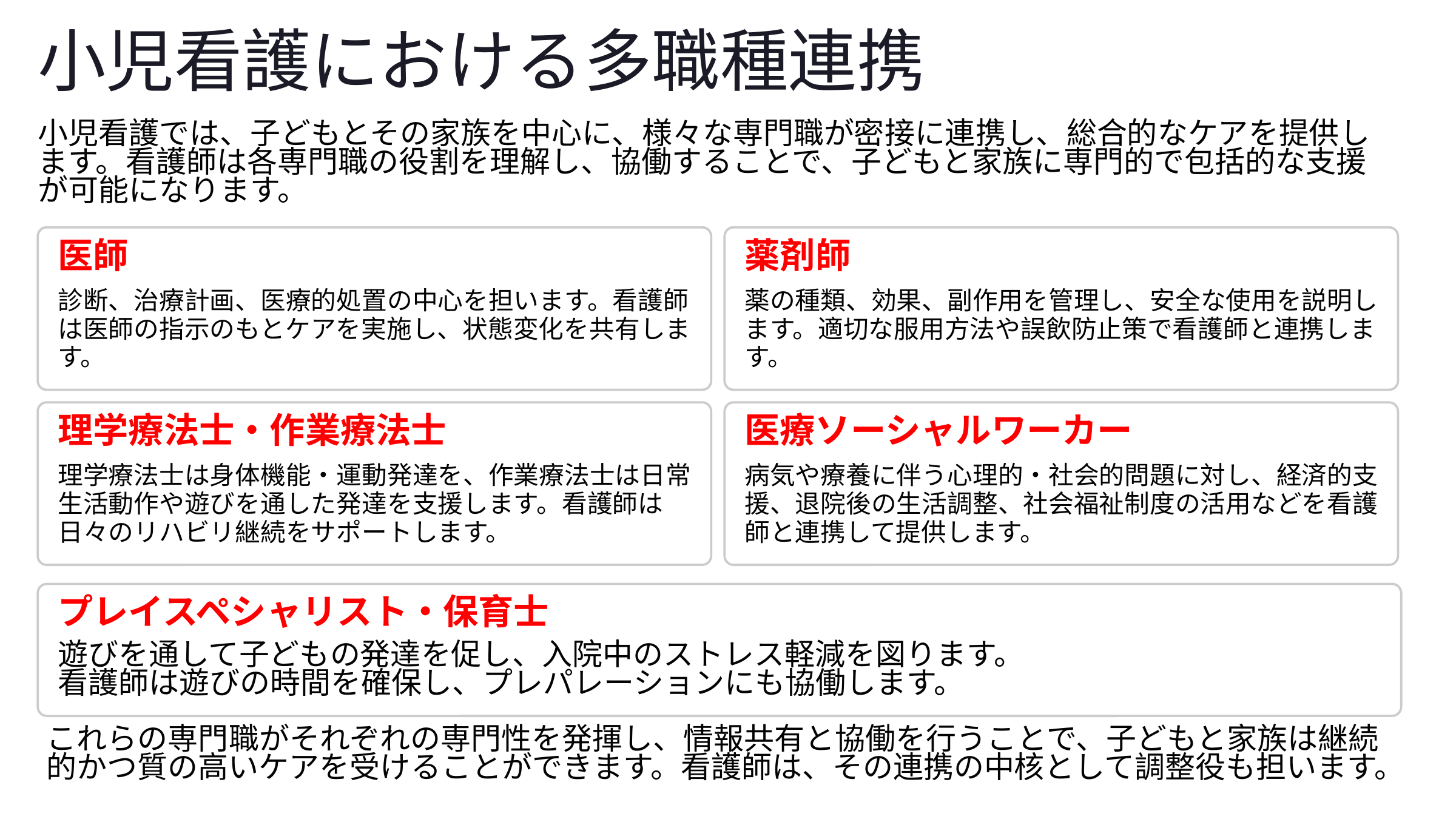

小児看護における多職種連携
小児看護では、子どもとその家族を中心に、様々な専門職が密接に連携し、総合的なケアを提供します。看護師は各専門職の役割を理解し、協働することで、子どもと家族に専門的で包括的な支援が可能になります。

医師
薬剤師
診断、治療計画、医療的処置の中心を担います。看護師は医師の指示のもとケアを実施し、状態変化を共有します。
薬の種類、効果、副作用を管理し、安全な使用を説明します。適切な服用方法や誤飲防止策で看護師と連携します。

理学療法士・作業療法士
医療ソーシャルワーカー
理学療法士は身体機能・運動発達を、作業療法士は日常生活動作や遊びを通した発達を支援します。看護師は日々のリハビリ継続をサポートします。
病気や療養に伴う心理的・社会的問題に対し、経済的支援、退院後の生活調整、社会福祉制度の活用などを看護師と連携して提供します。

プレイスペシャリスト・保育士
遊びを通して子どもの発達を促し、入院中のストレス軽減を図ります。
看護師は遊びの時間を確保し、プレパレーションにも協働します。
これらの専門職がそれぞれの専門性を発揮し、情報共有と協働を行うことで、子どもと家族は継続的かつ質の高いケアを受けることができます。看護師は、その連携の中核として調整役も担います。